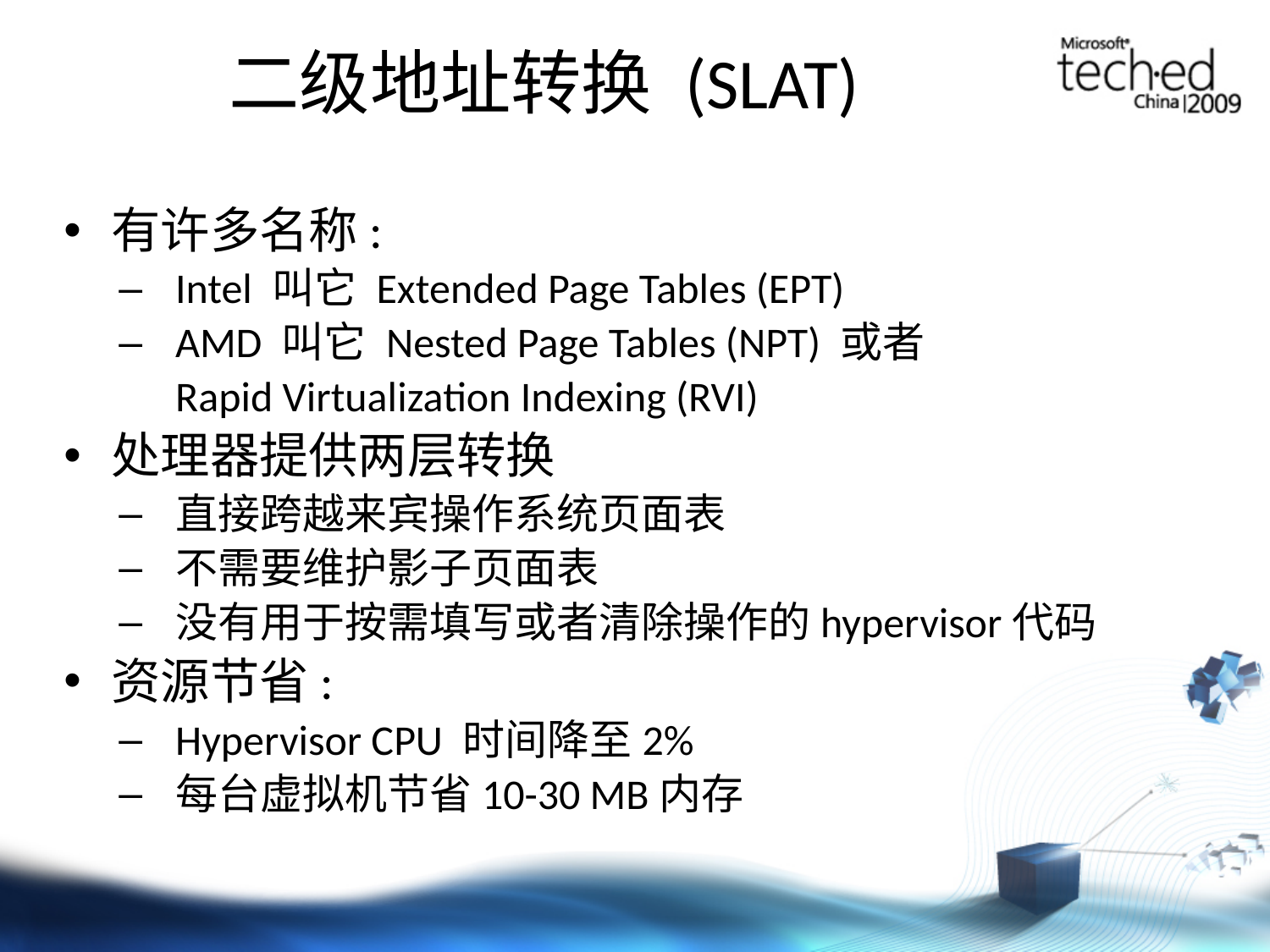

# 二级地址转换 (SLAT)
有许多名称:
Intel 叫它 Extended Page Tables (EPT)
AMD 叫它 Nested Page Tables (NPT) 或者
	Rapid Virtualization Indexing (RVI)
处理器提供两层转换
直接跨越来宾操作系统页面表
不需要维护影子页面表
没有用于按需填写或者清除操作的hypervisor代码
资源节省:
Hypervisor CPU 时间降至2%
每台虚拟机节省10-30 MB内存